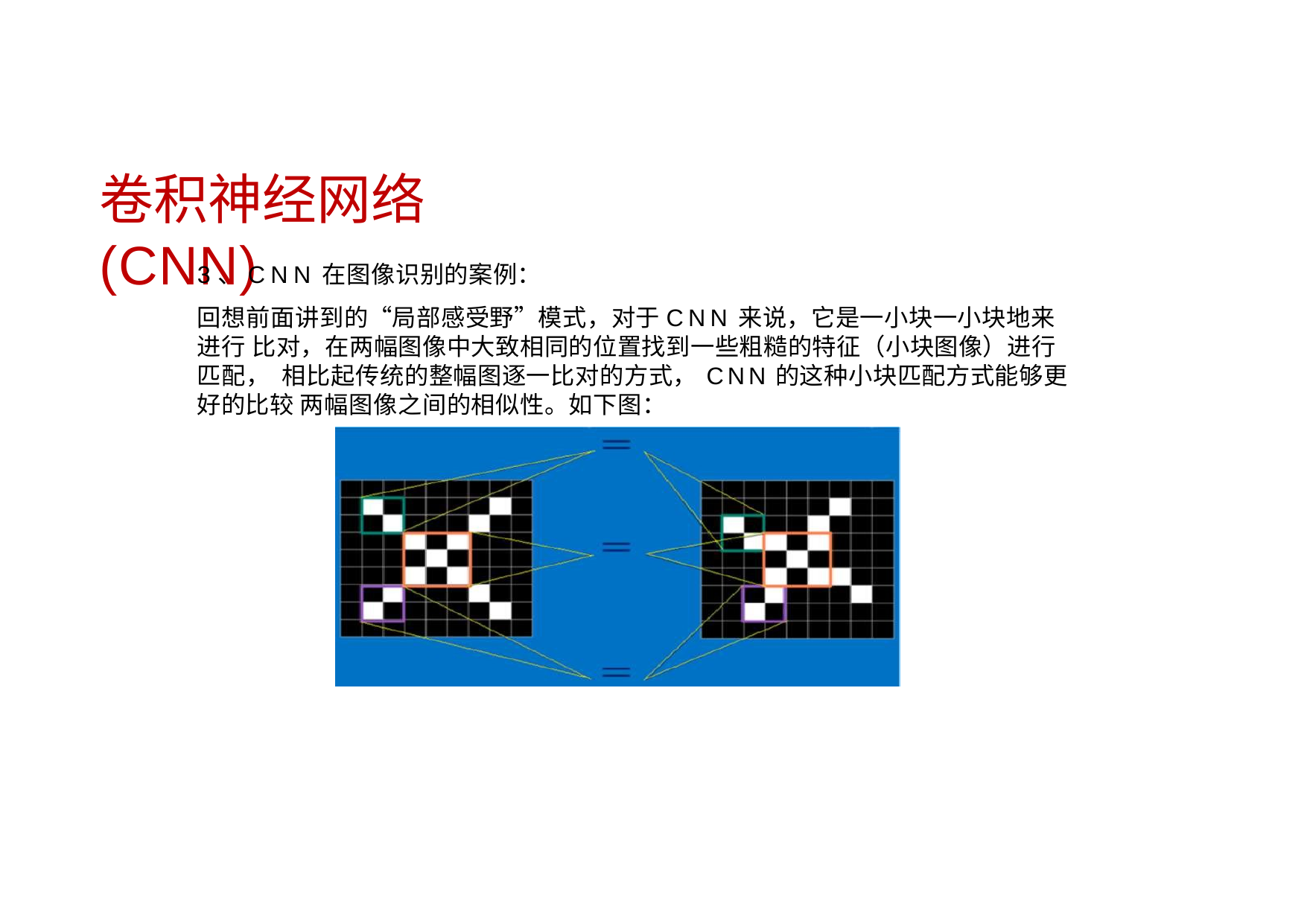

# 卷积神经网络(CNN)
3、CNN在图像识别的案例：
回想前面讲到的“局部感受野”模式，对于CNN来说，它是一小块一小块地来进行 比对，在两幅图像中大致相同的位置找到一些粗糙的特征（小块图像）进行匹配，  相比起传统的整幅图逐一比对的方式，CNN的这种小块匹配方式能够更好的比较 两幅图像之间的相似性。如下图：